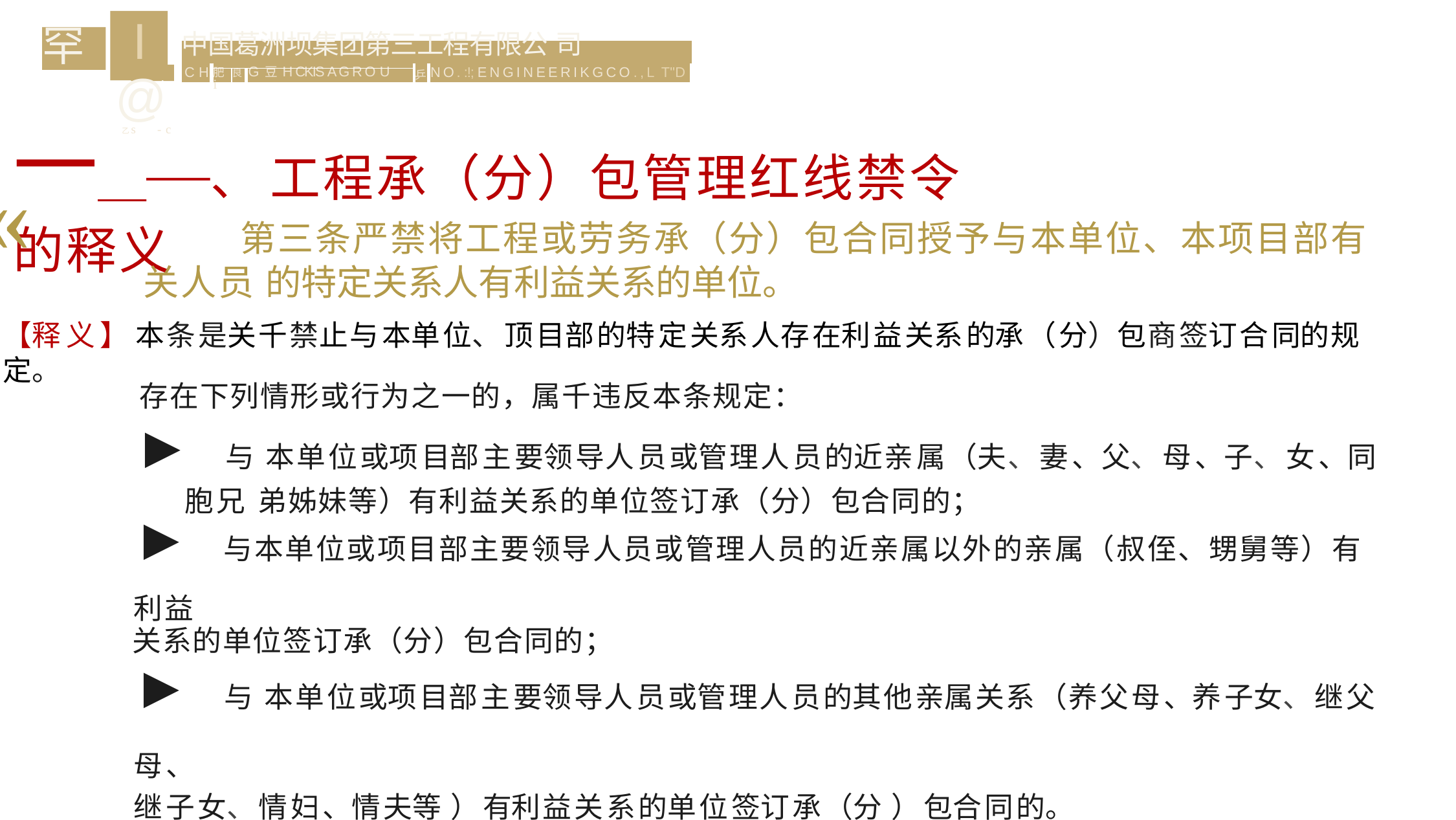

I@
乙s	- c
罕
| 中 国 葛 洲 坝 集 团 第 三 工 程 有 限 公 司 |  |  |  |  |  |
| --- | --- | --- | --- | --- | --- |
| C H |  |  |  | 乒 | N O . :!; ENGINEERIKGCO.,L T"D |
|  | 肥i | 良 | G 豆 H CKIS A G R O U |  |  |

一＿＿、 工程承（分）包管理红线禁令的释义
«		第三条严禁将工程或劳务承（分）包合同授予与本单位、本项目部有关人员 的特定关系人有利益关系的单位。
【释义】 本条是关千禁止与本单位、顶目部的特定关系人存在利益关系的承（分）包商签订合同的规定。
存在下列情形或行为之一的，属千违反本条规定：
► 与 本单位或项目部主要领导人员或管理人员的近亲属（夫、妻、父、母、子、女、同胞兄 弟姊妹等）有利益关系的单位签订承（分）包合同的；
► 与本单位或项目部主要领导人员或管理人员的近亲属以外的亲属（叔侄、甥舅等）有利益
关系的单位签订承（分）包合同的；
► 与 本单位或项目部主要领导人员或管理人员的其他亲属关系（养父母、养子女、继父母、
继子女、情妇、情夫等 ）有利益关系的单位签订承（分 ）包合同的。